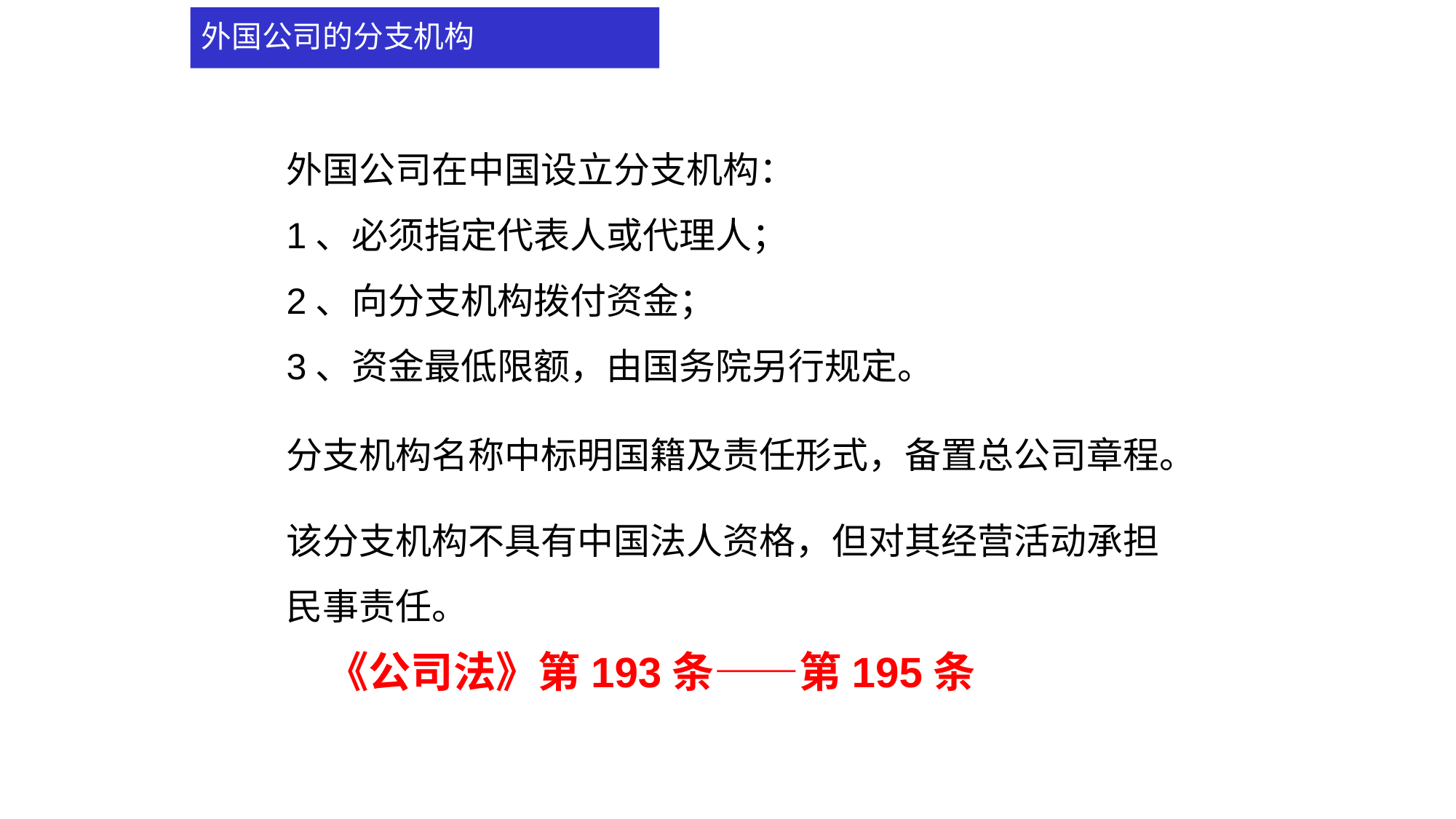

# 外国公司的分支机构
外国公司在中国设立分支机构：
1、必须指定代表人或代理人；
2、向分支机构拨付资金；
3、资金最低限额，由国务院另行规定。
分支机构名称中标明国籍及责任形式，备置总公司章程。
该分支机构不具有中国法人资格，但对其经营活动承担民事责任。
《公司法》第193条——第195条